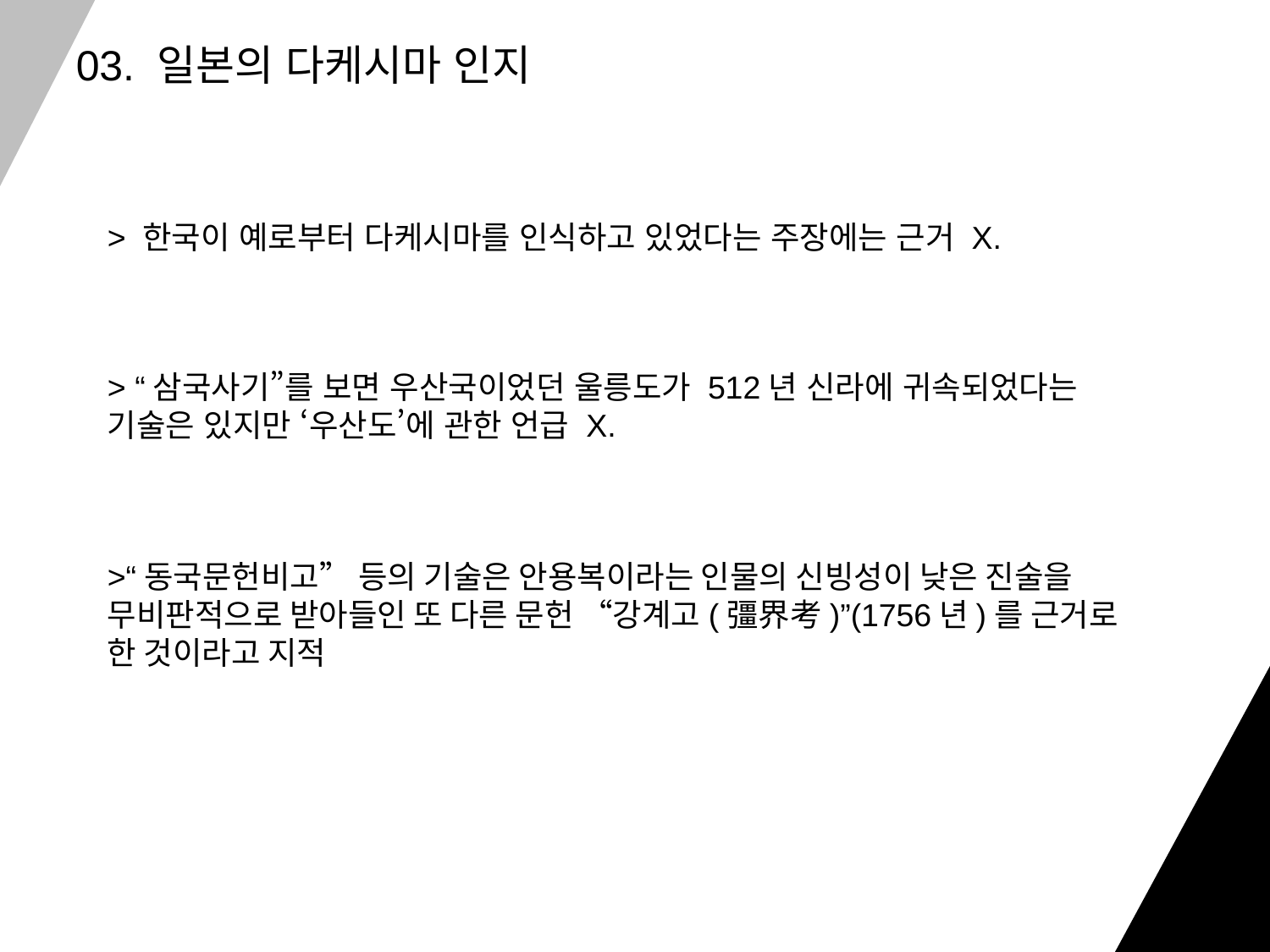

03. 일본의 다케시마 인지
> 한국이 예로부터 다케시마를 인식하고 있었다는 주장에는 근거 X.

> “삼국사기”를 보면 우산국이었던 울릉도가 512년 신라에 귀속되었다는 기술은 있지만 ‘우산도’에 관한 언급 X.

>“동국문헌비고” 등의 기술은 안용복이라는 인물의 신빙성이 낮은 진술을 무비판적으로 받아들인 또 다른 문헌 “강계고(彊界考)”(1756년)를 근거로 한 것이라고 지적